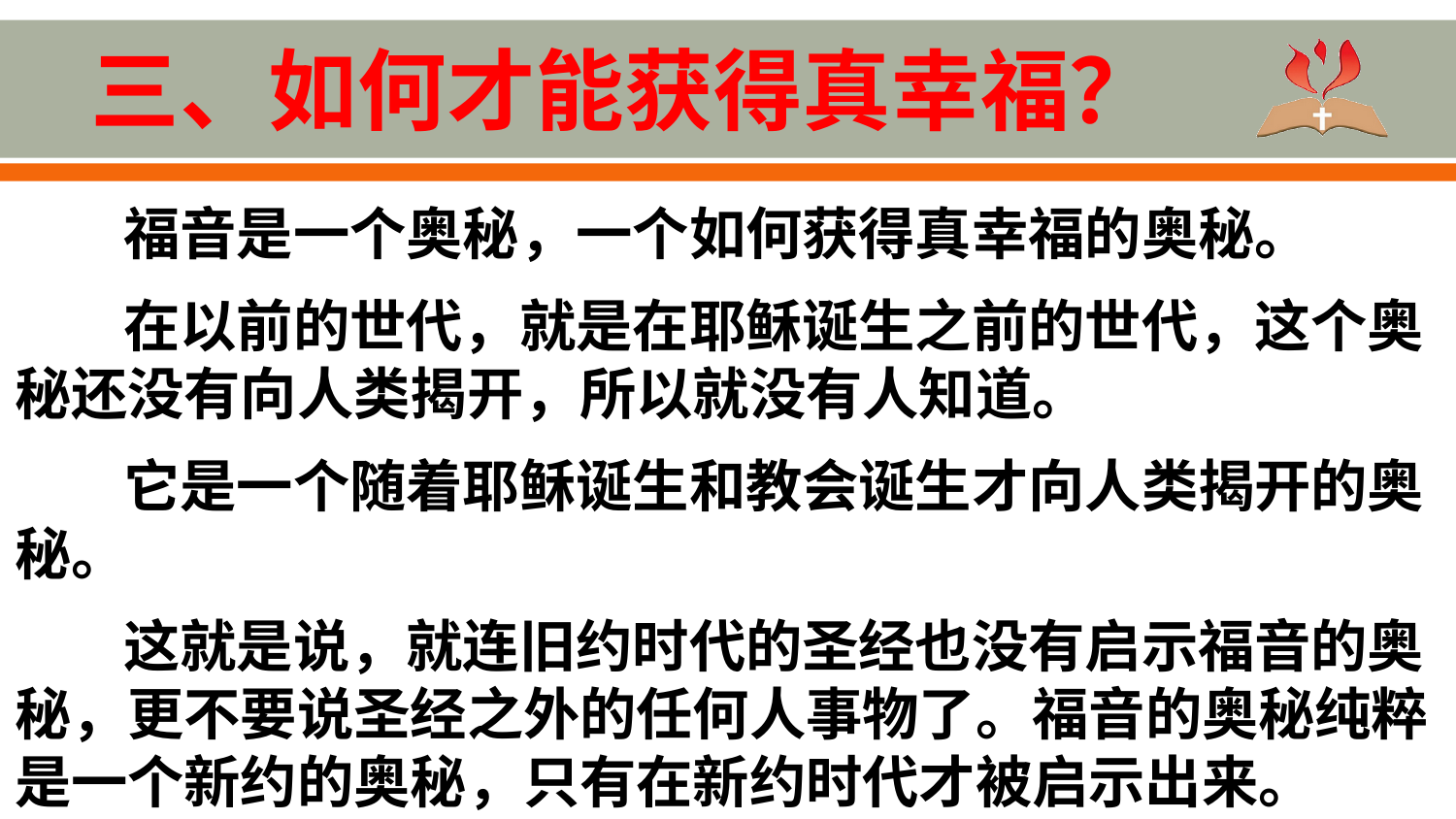

# 三、如何才能获得真幸福？
福音是一个奥秘，一个如何获得真幸福的奥秘。
在以前的世代，就是在耶稣诞生之前的世代，这个奥秘还没有向人类揭开，所以就没有人知道。
它是一个随着耶稣诞生和教会诞生才向人类揭开的奥秘。
这就是说，就连旧约时代的圣经也没有启示福音的奥秘，更不要说圣经之外的任何人事物了。福音的奥秘纯粹是一个新约的奥秘，只有在新约时代才被启示出来。